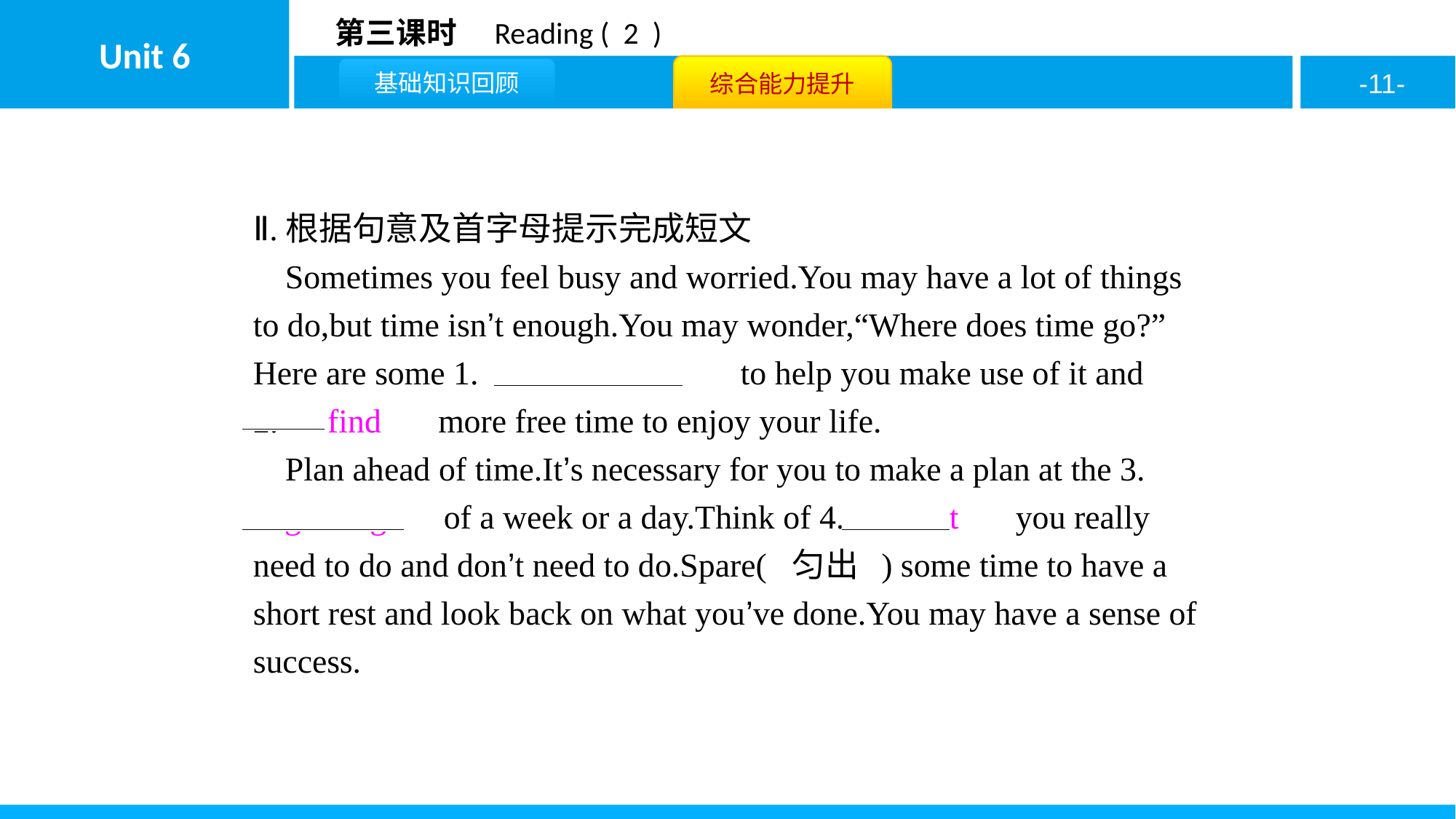

Ⅱ.根据句意及首字母提示完成短文
Sometimes you feel busy and worried.You may have a lot of things to do,but time isn’t enough.You may wonder,“Where does time go?” Here are some 1.　instructions　 to help you make use of it and 2.　find　 more free time to enjoy your life.
Plan ahead of time.It’s necessary for you to make a plan at the 3.　beginning　 of a week or a day.Think of 4.　what　 you really need to do and don’t need to do.Spare(  匀出  ) some time to have a short rest and look back on what you’ve done.You may have a sense of success.